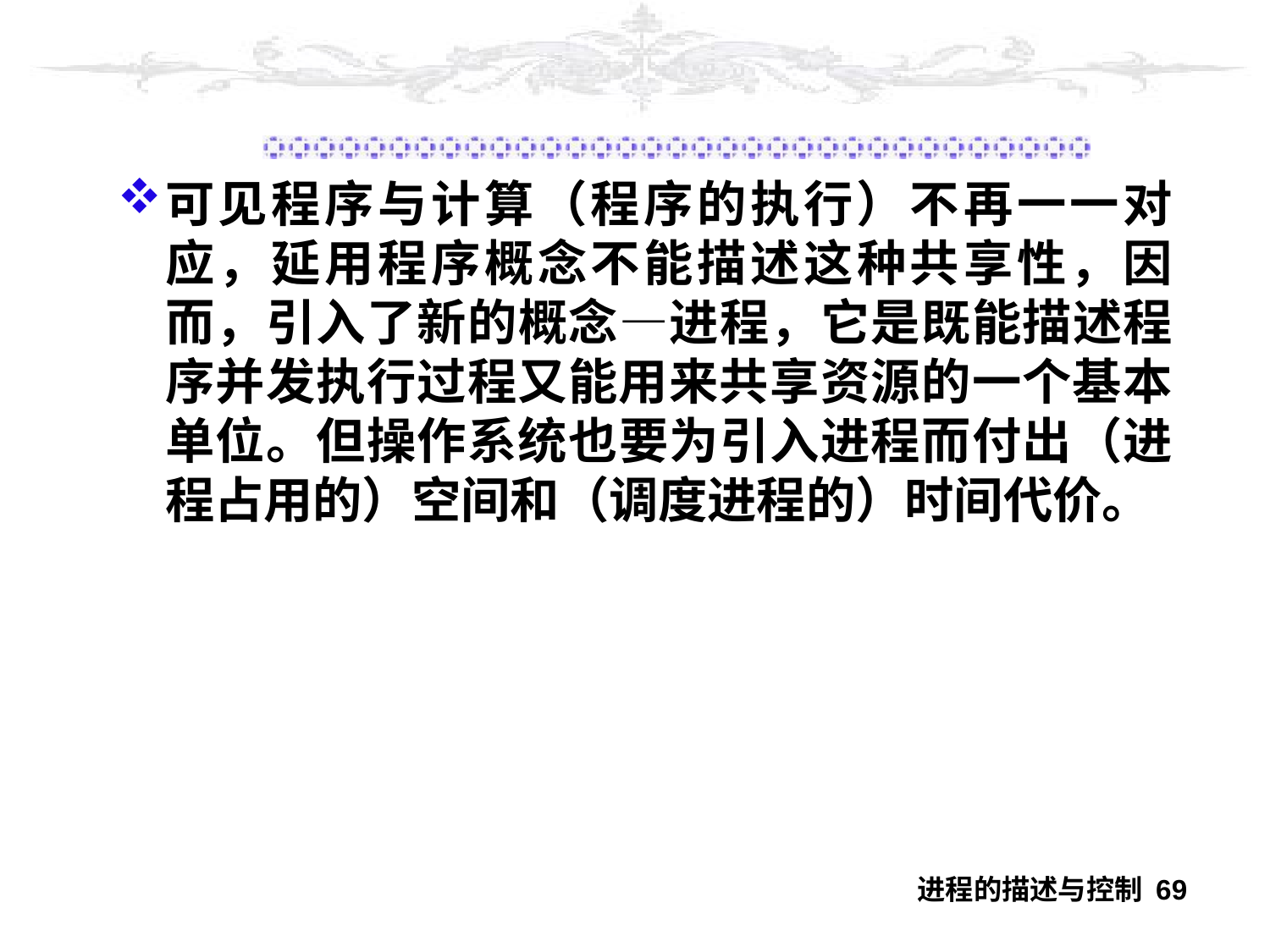

#
可见程序与计算（程序的执行）不再一一对应，延用程序概念不能描述这种共享性，因而，引入了新的概念—进程，它是既能描述程序并发执行过程又能用来共享资源的一个基本单位。但操作系统也要为引入进程而付出（进程占用的）空间和（调度进程的）时间代价。